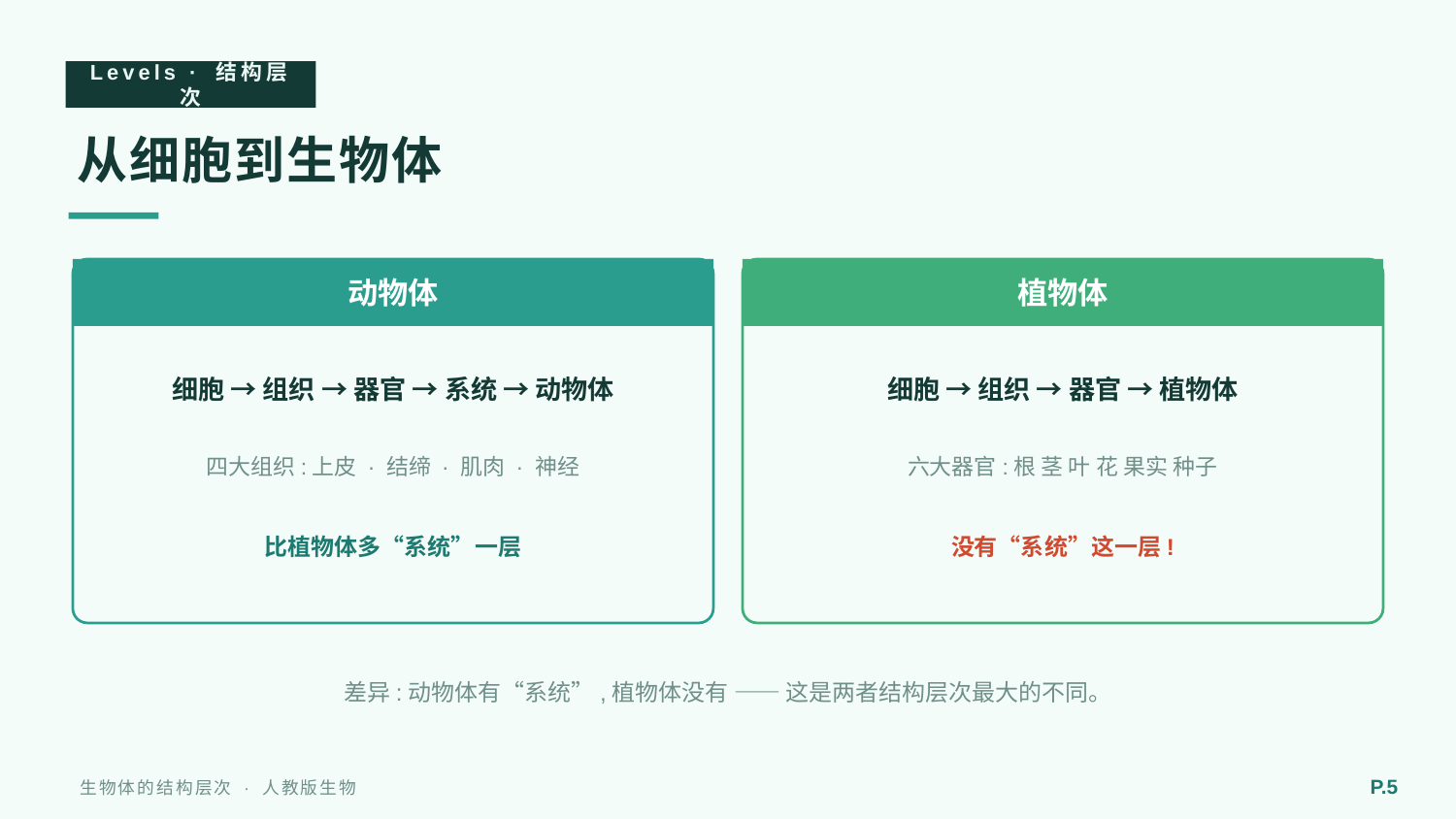

Levels · 结构层次

从细胞到生物体

动物体
植物体
细胞 → 组织 → 器官 → 系统 → 动物体
细胞 → 组织 → 器官 → 植物体
四大组织:上皮 · 结缔 · 肌肉 · 神经
六大器官:根 茎 叶 花 果实 种子
比植物体多“系统”一层
没有“系统”这一层!
差异:动物体有“系统”,植物体没有 —— 这是两者结构层次最大的不同。
P.5
生物体的结构层次 · 人教版生物